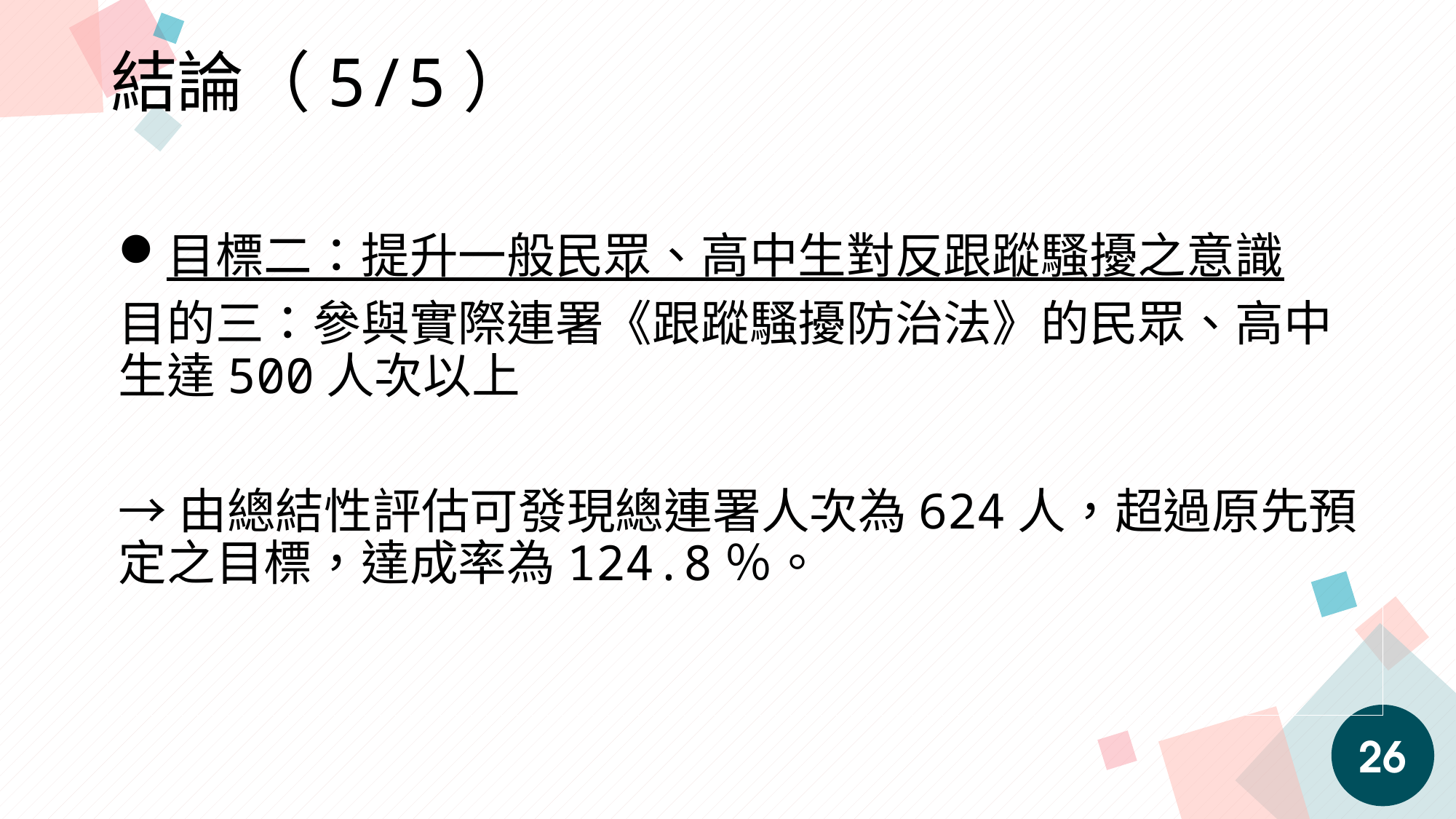

結論（5/5）

目標二：提升一般民眾、高中生對反跟蹤騷擾之意識
目的三：參與實際連署《跟蹤騷擾防治法》的民眾、高中生達500人次以上

→由總結性評估可發現總連署人次為624人，超過原先預定之目標，達成率為124.8％。

26